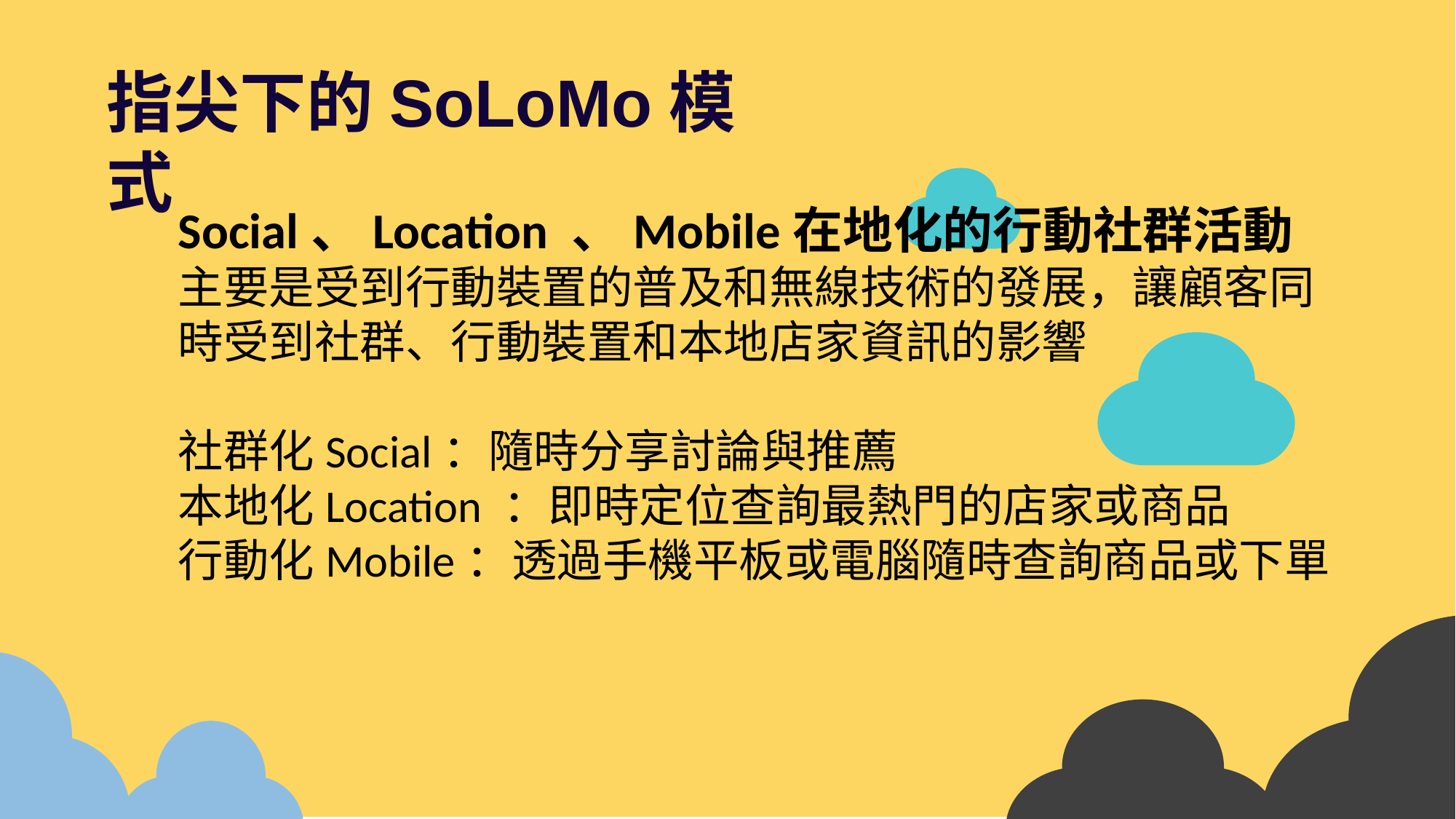

指尖下的SoLoMo模式

Social、Location 、Mobile在地化的行動社群活動
主要是受到行動裝置的普及和無線技術的發展，讓顧客同時受到社群、行動裝置和本地店家資訊的影響

社群化Social：隨時分享討論與推薦
本地化Location ：即時定位查詢最熱門的店家或商品
行動化Mobile：透過手機平板或電腦隨時查詢商品或下單